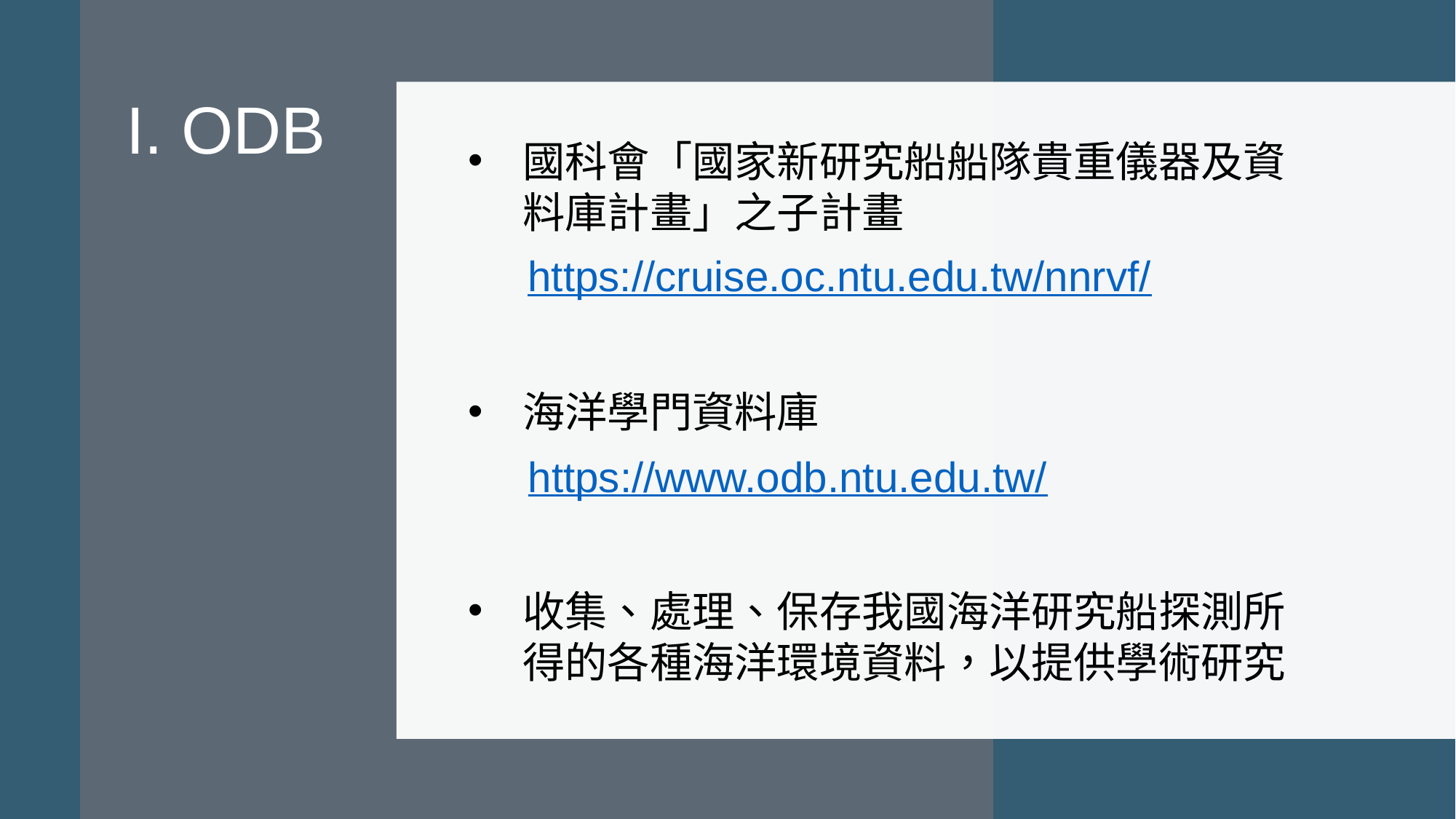

I. ODB

國科會「國家新研究船船隊貴重儀器及資料庫計畫」之子計畫
https://cruise.oc.ntu.edu.tw/nnrvf/
海洋學門資料庫
https://www.odb.ntu.edu.tw/
收集、處理、保存我國海洋研究船探測所得的各種海洋環境資料，以提供學術研究